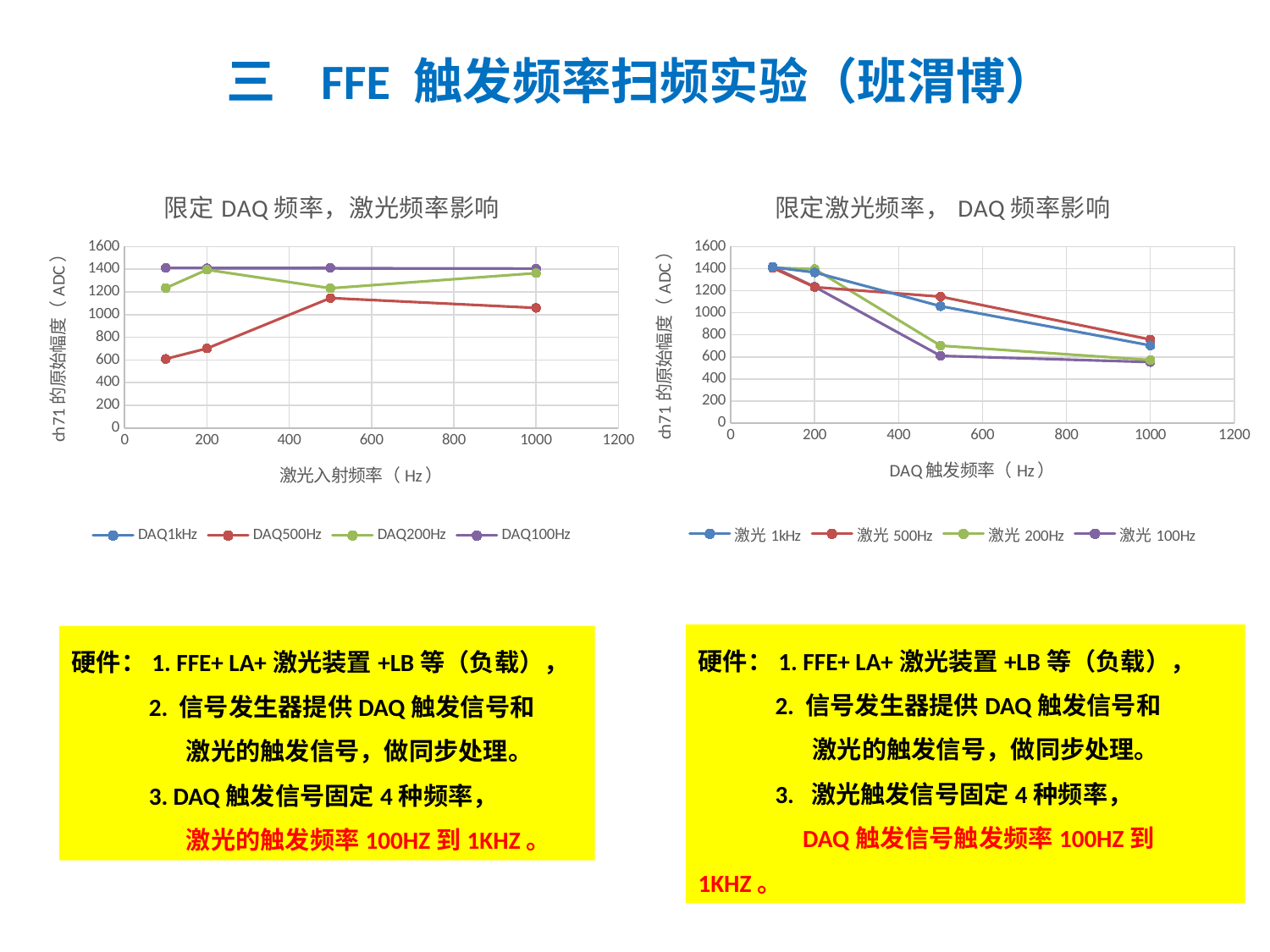

三   FFE 触发频率扫频实验（班渭博）

### Chart: 限定DAQ频率，激光频率影响

| Category |  |  |  |  |
|---|---|---|---|---|

### Chart: 限定激光频率，DAQ频率影响

| Category |  |  |  |  |
|---|---|---|---|---|
硬件：1. FFE+ LA+激光装置+LB等（负载），
              2. 信号发生器提供DAQ触发信号和
                   激光的触发信号，做同步处理。
              3.  激光触发信号固定4种频率，
                   DAQ触发信号触发频率100HZ到1KHZ。
硬件：1. FFE+ LA+激光装置+LB等（负载），
              2. 信号发生器提供DAQ触发信号和
                   激光的触发信号，做同步处理。
              3. DAQ触发信号固定4种频率，
                   激光的触发频率100HZ到1KHZ。